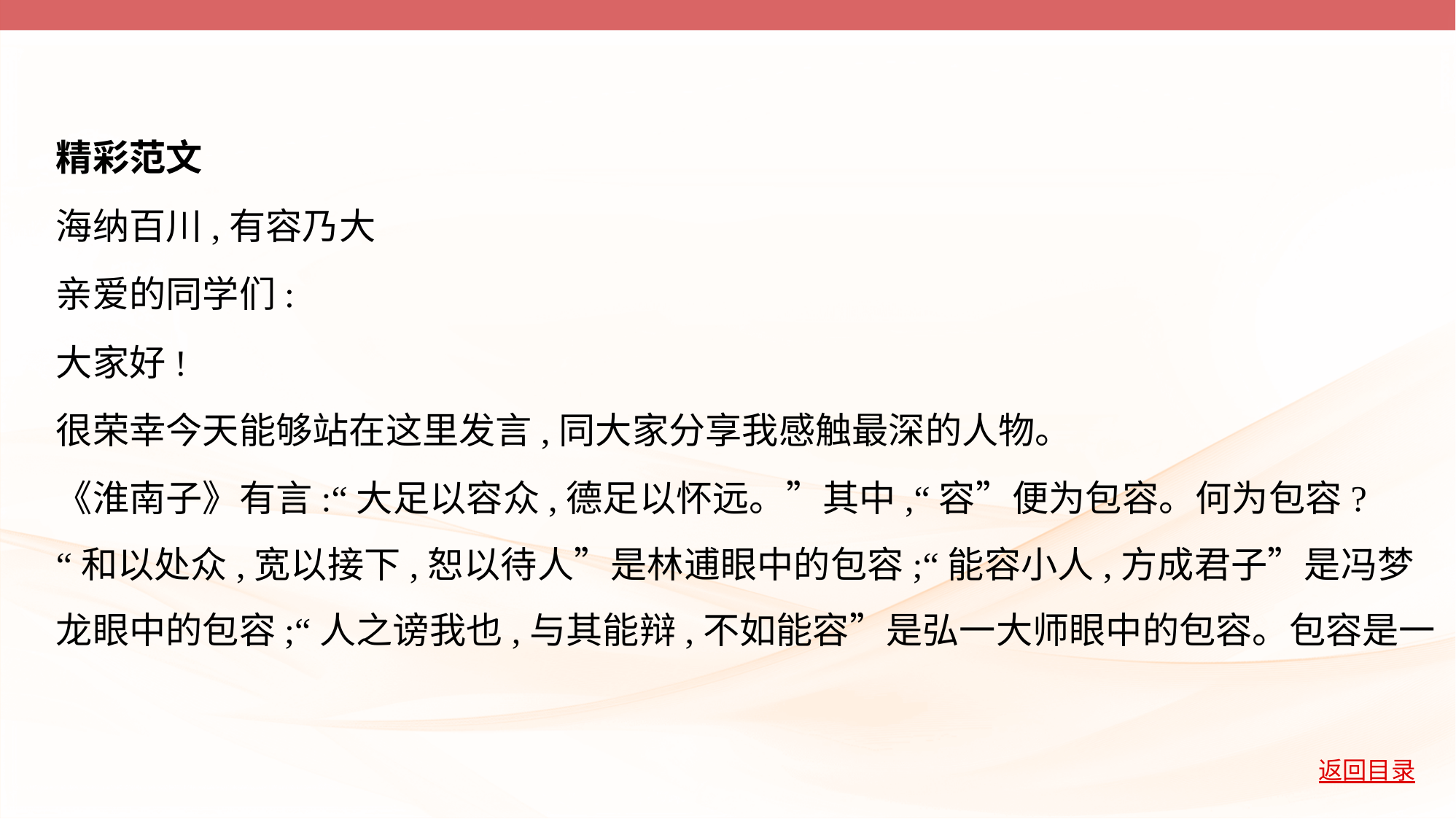

精彩范文
海纳百川,有容乃大
亲爱的同学们:
大家好!
很荣幸今天能够站在这里发言,同大家分享我感触最深的人物。
《淮南子》有言:“大足以容众,德足以怀远。”其中,“容”便为包容。何为包容?
“和以处众,宽以接下,恕以待人”是林逋眼中的包容;“能容小人,方成君子”是冯梦
龙眼中的包容;“人之谤我也,与其能辩,不如能容”是弘一大师眼中的包容。包容是一